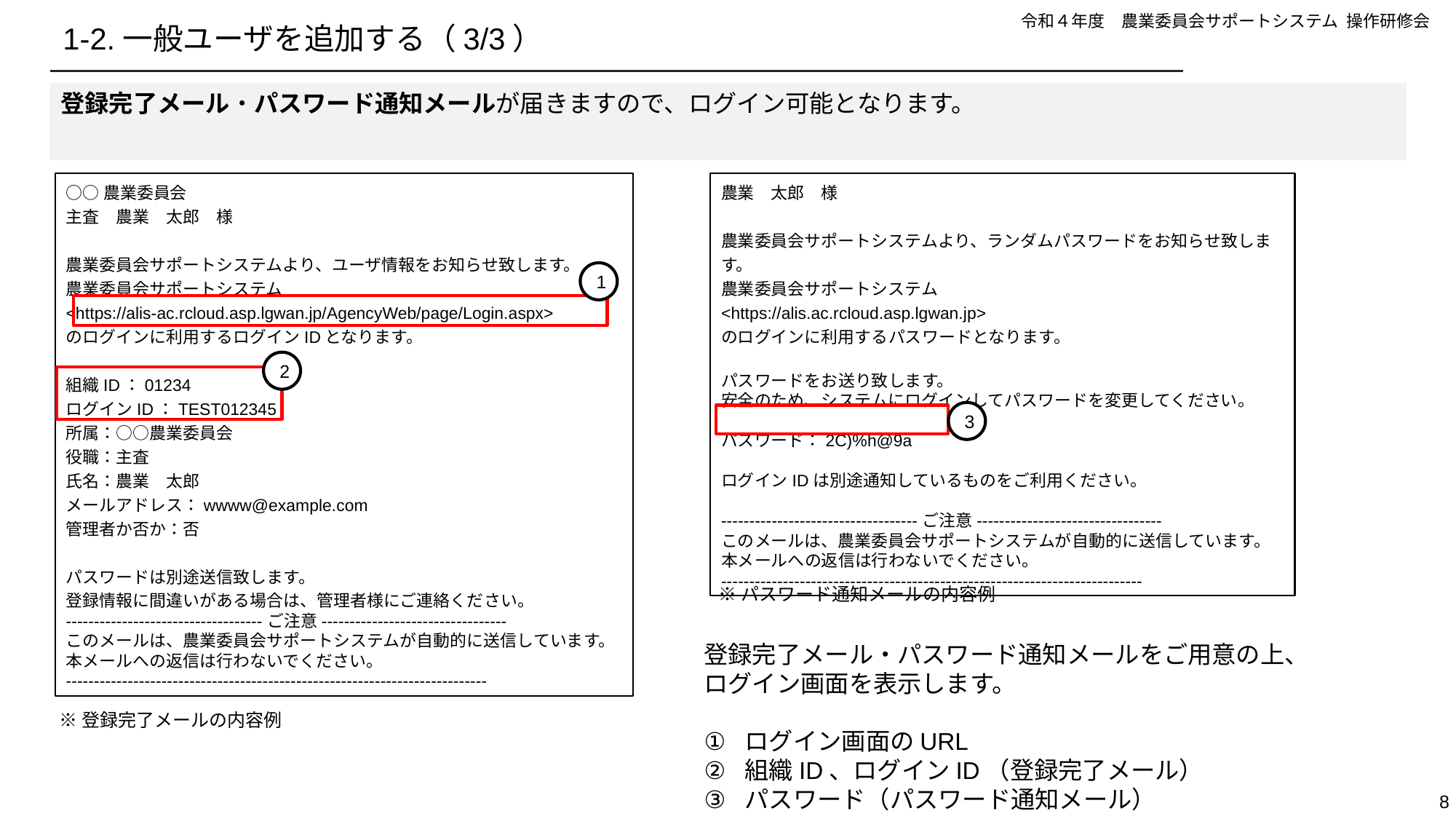

# 1-2.一般ユーザを追加する（3/3）
登録完了メール・パスワード通知メールが届きますので、ログイン可能となります。
農業　太郎　様

農業委員会サポートシステムより、ランダムパスワードをお知らせ致します。
農業委員会サポートシステム
<https://alis.ac.rcloud.asp.lgwan.jp>
のログインに利用するパスワードとなります。

パスワードをお送り致します。
安全のため、システムにログインしてパスワードを変更してください。

パスワード：2C)%h@9a

ログインIDは別途通知しているものをご利用ください。

-----------------------------------ご注意---------------------------------
このメールは、農業委員会サポートシステムが自動的に送信しています。
本メールへの返信は行わないでください。
---------------------------------------------------------------------------
○○農業委員会
主査　農業　太郎　様

農業委員会サポートシステムより、ユーザ情報をお知らせ致します。
農業委員会サポートシステム
<https://alis-ac.rcloud.asp.lgwan.jp/AgencyWeb/page/Login.aspx>
のログインに利用するログインIDとなります。

組織ID：01234
ログインID：TEST012345
所属：○○農業委員会
役職：主査
氏名：農業　太郎
メールアドレス：wwww@example.com
管理者か否か：否

パスワードは別途送信致します。
登録情報に間違いがある場合は、管理者様にご連絡ください。
-----------------------------------ご注意---------------------------------
このメールは、農業委員会サポートシステムが自動的に送信しています。
本メールへの返信は行わないでください。
---------------------------------------------------------------------------
1

2

3

※パスワード通知メールの内容例
登録完了メール・パスワード通知メールをご用意の上、ログイン画面を表示します。

ログイン画面のURL
組織ID、ログインID（登録完了メール）
パスワード（パスワード通知メール）
※登録完了メールの内容例